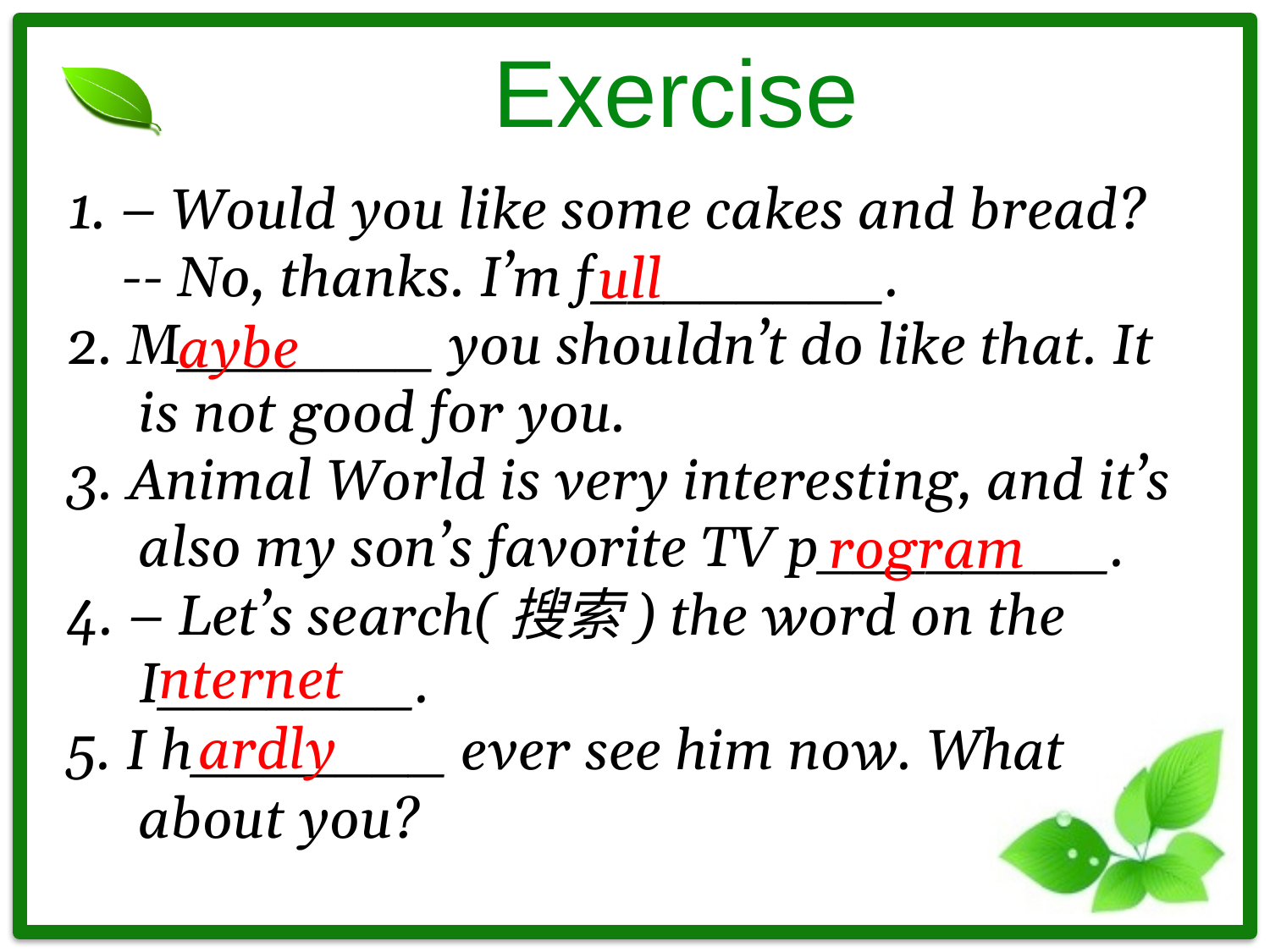

# Exercise
1. – Would you like some cakes and bread?
    -- No, thanks. I’m f________.
2. M_______ you shouldn’t do like that. It is not good for you.
3. Animal World is very interesting, and it’s also my son’s favorite TV p________.
4. – Let’s search(搜索) the word on the I_______.
5. I h_______ ever see him now. What about you?
ull
aybe
rogram
nternet
ardly